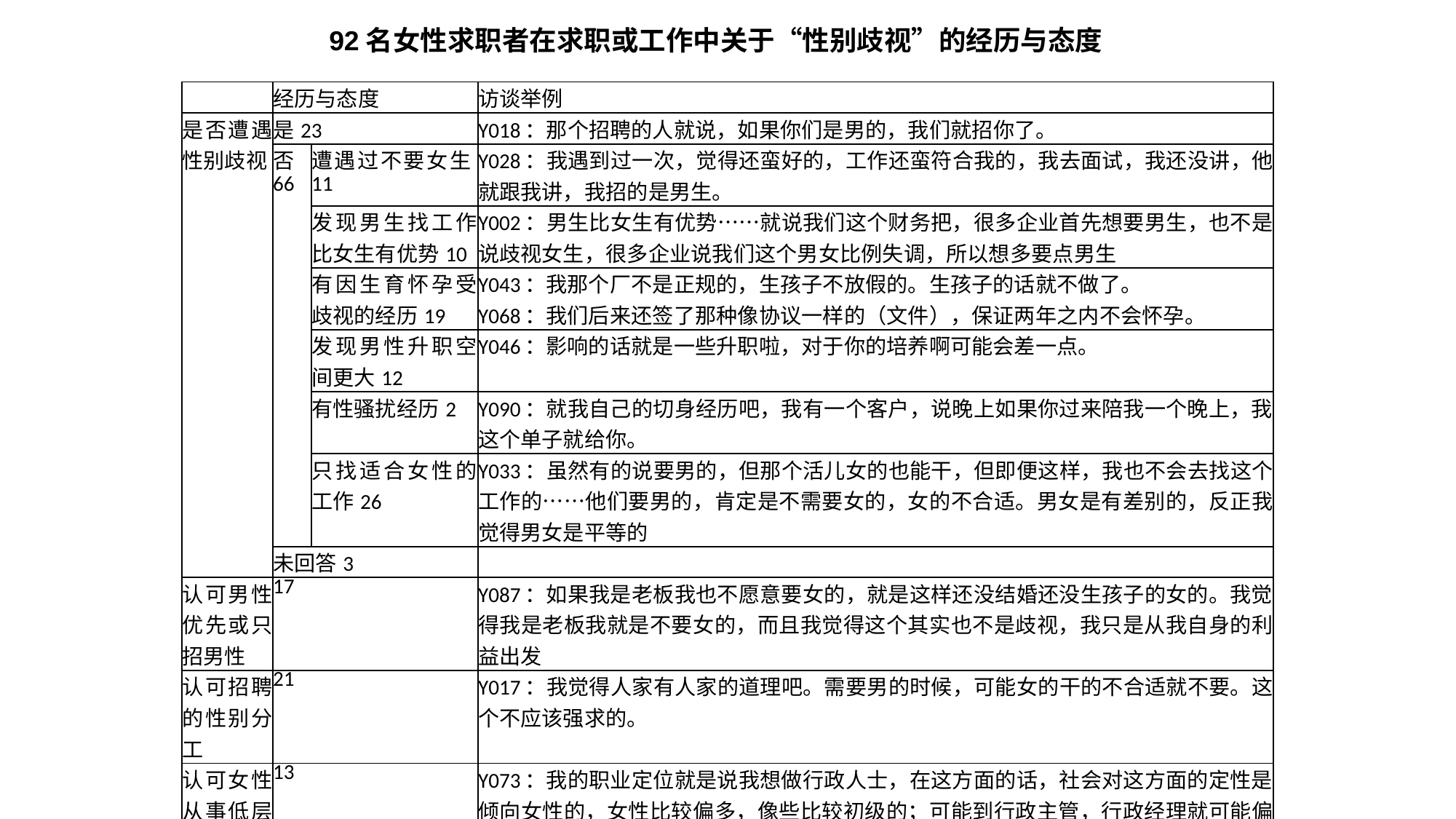

92名女性求职者在求职或工作中关于“性别歧视”的经历与态度
|  | 经历与态度 |  | 访谈举例 |
| --- | --- | --- | --- |
| 是否遭遇性别歧视 | 是23 |  | Y018：那个招聘的人就说，如果你们是男的，我们就招你了。 |
|  | 否66 | 遭遇过不要女生11 | Y028：我遇到过一次，觉得还蛮好的，工作还蛮符合我的，我去面试，我还没讲，他就跟我讲，我招的是男生。 |
|  |  | 发现男生找工作比女生有优势10 | Y002：男生比女生有优势……就说我们这个财务把，很多企业首先想要男生，也不是说歧视女生，很多企业说我们这个男女比例失调，所以想多要点男生 |
|  |  | 有因生育怀孕受歧视的经历19 | Y043：我那个厂不是正规的，生孩子不放假的。生孩子的话就不做了。 Y068：我们后来还签了那种像协议一样的（文件），保证两年之内不会怀孕。 |
|  |  | 发现男性升职空间更大12 | Y046：影响的话就是一些升职啦，对于你的培养啊可能会差一点。 |
|  |  | 有性骚扰经历2 | Y090：就我自己的切身经历吧，我有一个客户，说晚上如果你过来陪我一个晚上，我这个单子就给你。 |
|  |  | 只找适合女性的工作26 | Y033：虽然有的说要男的，但那个活儿女的也能干，但即便这样，我也不会去找这个工作的……他们要男的，肯定是不需要女的，女的不合适。男女是有差别的，反正我觉得男女是平等的 |
|  | 未回答3 |  |  |
| 认可男性优先或只招男性 | 17 |  | Y087：如果我是老板我也不愿意要女的，就是这样还没结婚还没生孩子的女的。我觉得我是老板我就是不要女的，而且我觉得这个其实也不是歧视，我只是从我自身的利益出发 |
| 认可招聘的性别分工 | 21 |  | Y017：我觉得人家有人家的道理吧。需要男的时候，可能女的干的不合适就不要。这个不应该强求的。 |
| 认可女性从事低层次工作 | 13 |  | Y073：我的职业定位就是说我想做行政人士，在这方面的话，社会对这方面的定性是倾向女性的，女性比较偏多，像些比较初级的；可能到行政主管，行政经理就可能偏向于男性，但是目前比较底阶段的时候反而对女性的要求（需求）比较多 |
| 认可不平等 | 6 |  | Y017：几千年来的历史的发展规律，王者肯定是男人。 Y039：其实只要给我钱多，歧视也无所谓，就是说说而已，不是很过分很明显就行。那个只要不是性骚扰就行 |